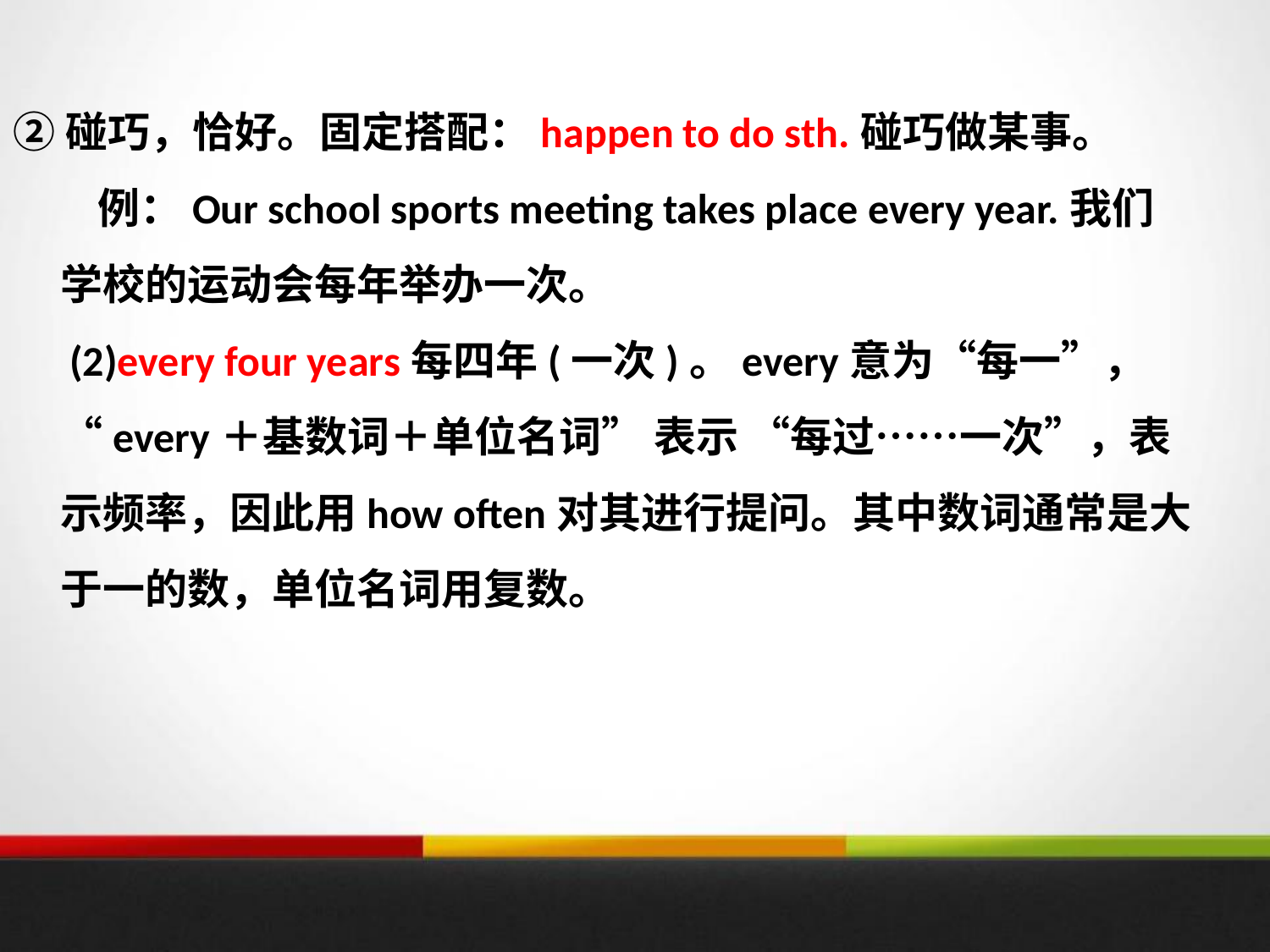

②碰巧，恰好。固定搭配：happen to do sth.碰巧做某事。
　　例：Our school sports meeting takes place every year.我们学校的运动会每年举办一次。
      (2)every four years每四年(一次)。every意为“每一”， “every＋基数词＋单位名词” 表示 “每过……一次”，表示频率，因此用how often对其进行提问。其中数词通常是大于一的数，单位名词用复数。